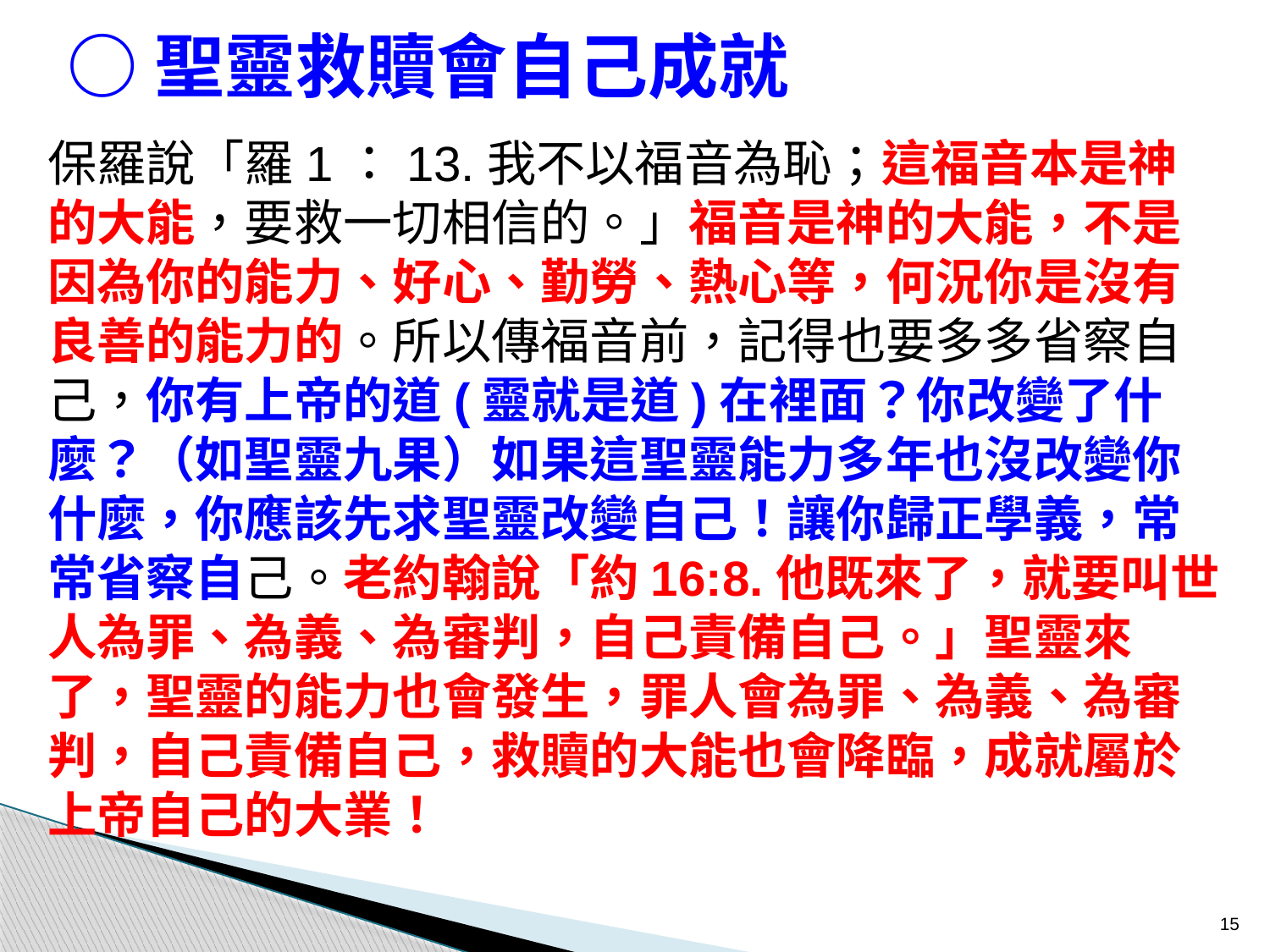

○聖靈救贖會自己成就
保羅說「羅1：13.我不以福音為恥；這福音本是神的大能，要救一切相信的。」福音是神的大能，不是因為你的能力、好心、勤勞、熱心等，何況你是沒有良善的能力的。所以傳福音前，記得也要多多省察自己，你有上帝的道(靈就是道)在裡面？你改變了什麼？（如聖靈九果）如果這聖靈能力多年也沒改變你什麼，你應該先求聖靈改變自己！讓你歸正學義，常常省察自己。老約翰說「約16:8.他既來了，就要叫世人為罪、為義、為審判，自己責備自己。」聖靈來了，聖靈的能力也會發生，罪人會為罪、為義、為審判，自己責備自己，救贖的大能也會降臨，成就屬於上帝自己的大業！
15